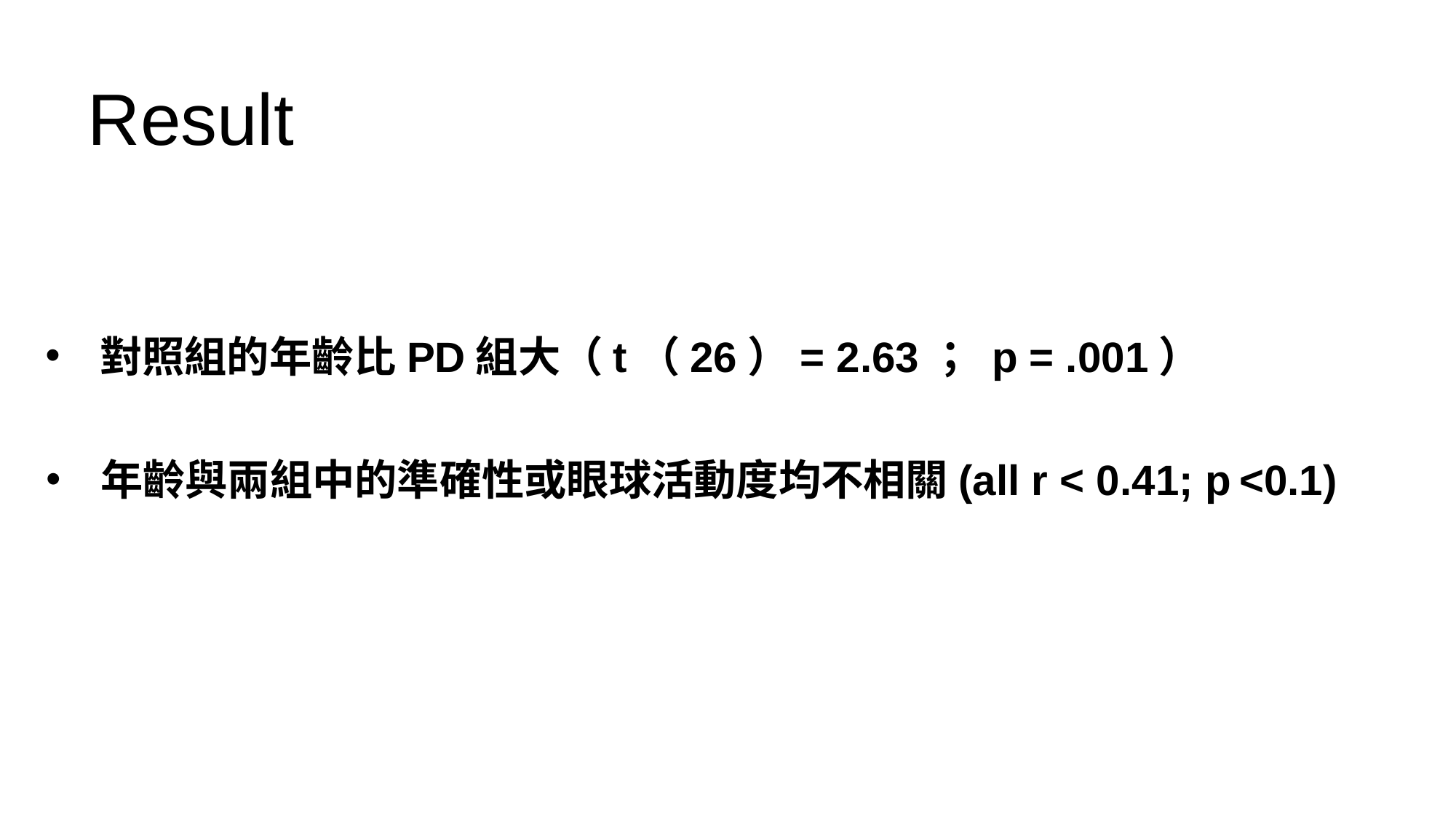

Result
對照組的年齡比PD組大（t（26）= 2.63； p = .001）
年齡與兩組中的準確性或眼球活動度均不相關(all r < 0.41; p <0.1)